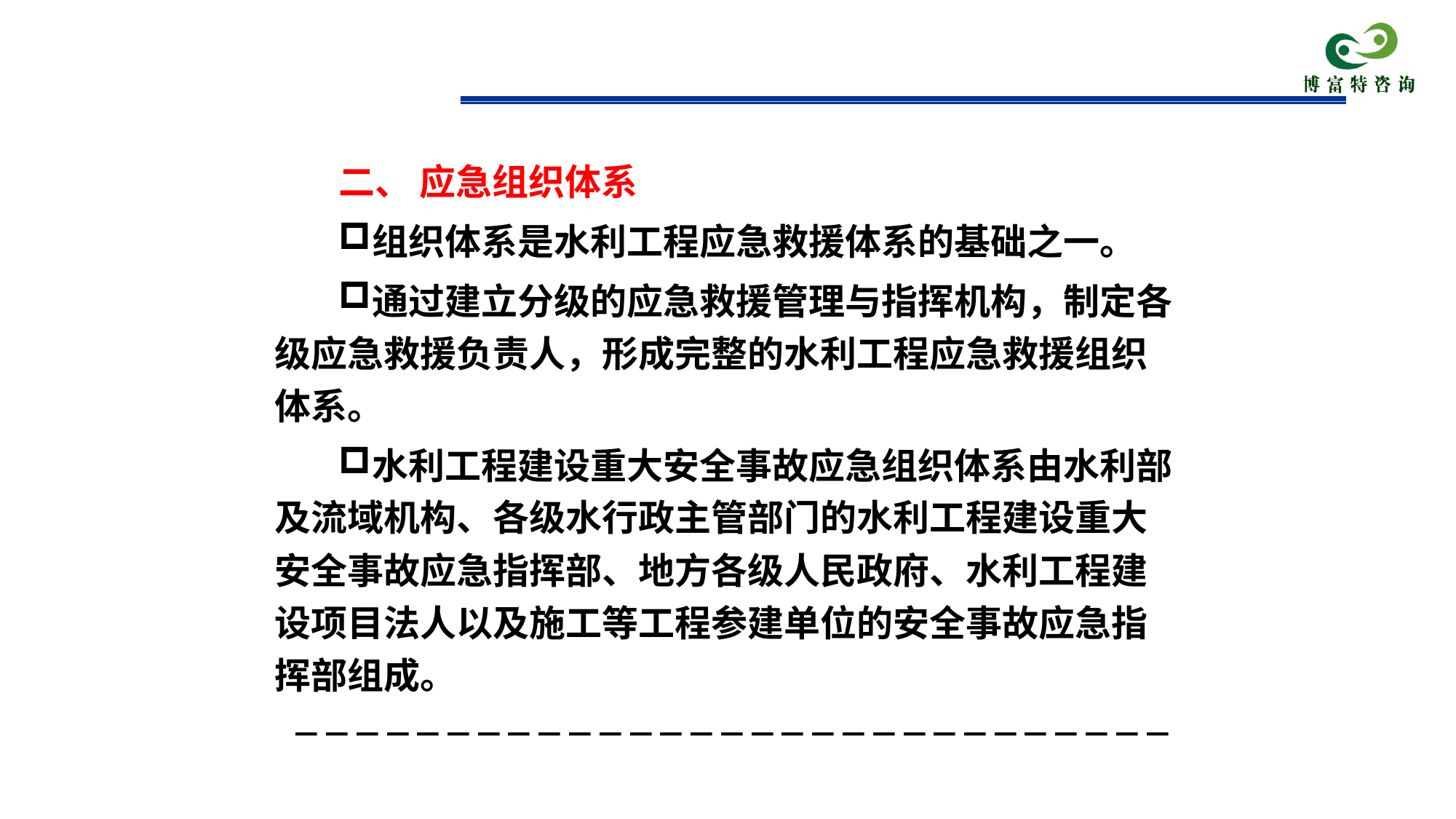

# 二、 应急组织体系
组织体系是水利工程应急救援体系的基础之一。
通过建立分级的应急救援管理与指挥机构，制定各级应急救援负责人，形成完整的水利工程应急救援组织体系。
水利工程建设重大安全事故应急组织体系由水利部及流域机构、各级水行政主管部门的水利工程建设重大安全事故应急指挥部、地方各级人民政府、水利工程建设项目法人以及施工等工程参建单位的安全事故应急指挥部组成。
－－－－－－－－－－－－－－－－－－－－－－－－－－－－－